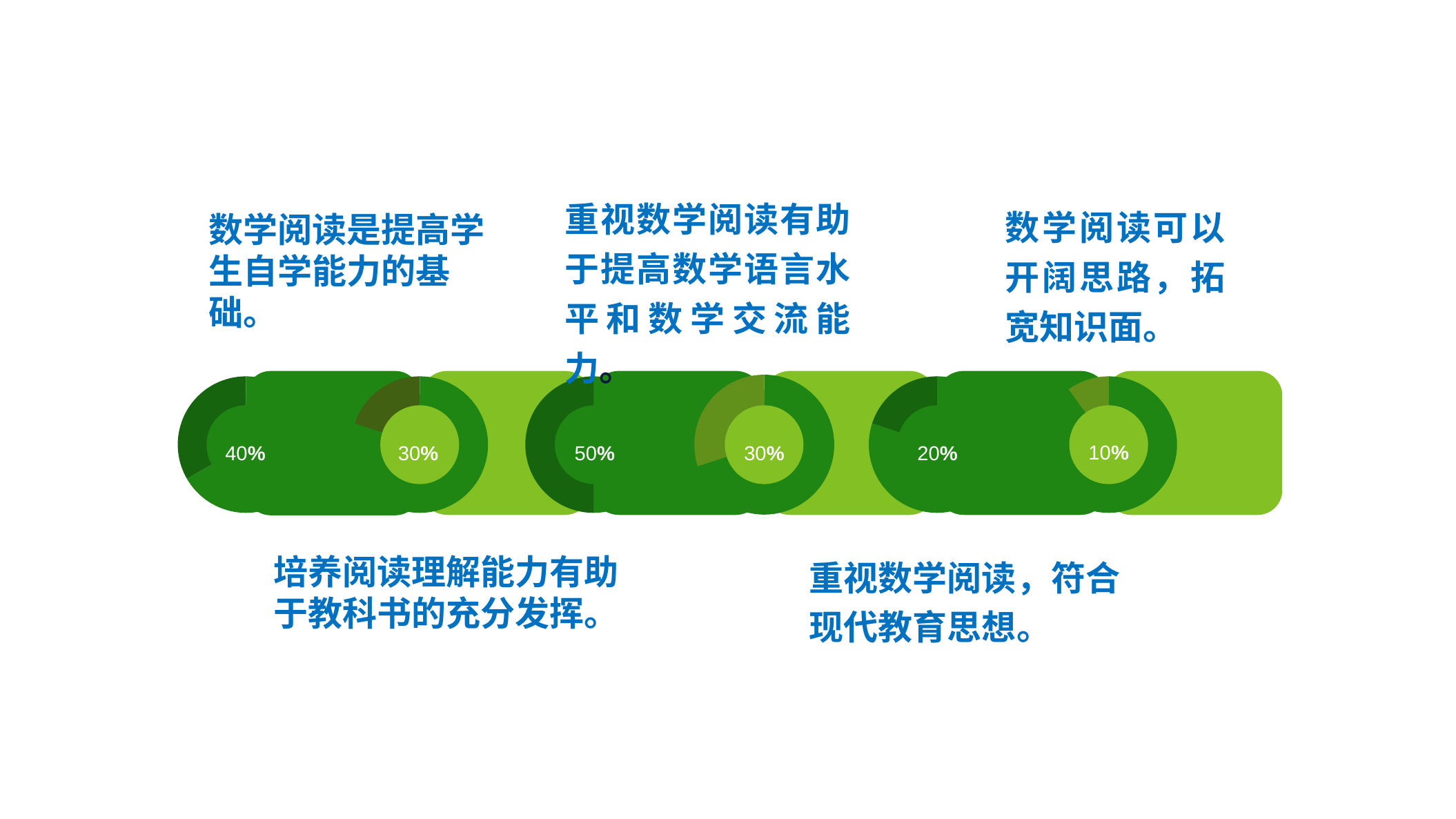

重视数学阅读有助于提高数学语言水平和数学交流能力。
数学阅读可以开阔思路，拓宽知识面。
数学阅读是提高学生自学能力的基础。
数学阅读是提高学生自学能力的基础。

### Chart:

| Category |  |
|---|---|

### Chart:

| Category |  |
|---|---|

### Chart:

| Category |  |
|---|---|

### Chart:

| Category |  |
|---|---|

### Chart:

| Category |  |
|---|---|

### Chart:

| Category |  |
|---|---|

10%
40%
30%
50%
30%
20%
培养阅读理解能力有助于教科书的充分发挥。
重视数学阅读，符合现代教育思想。